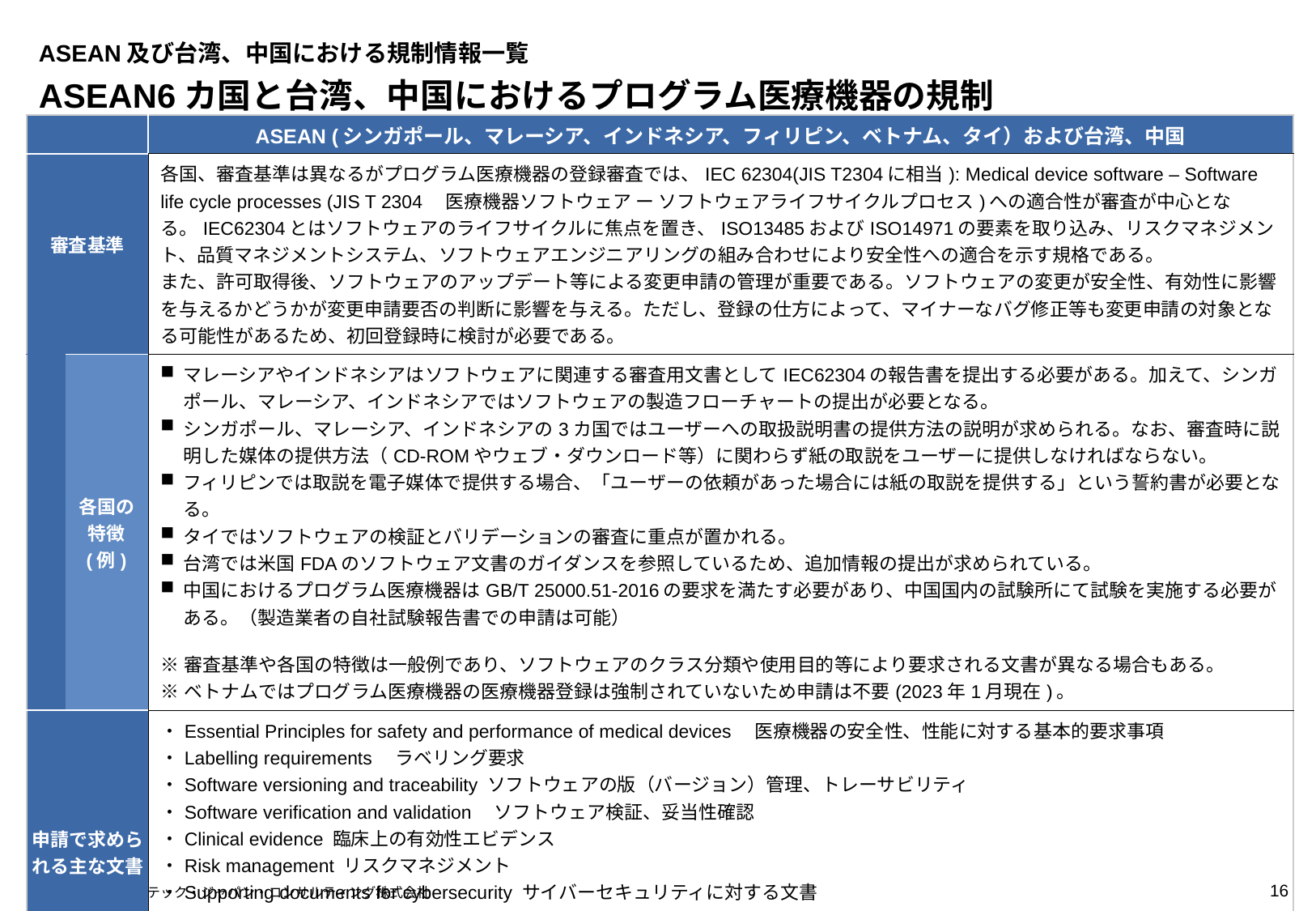

# ASEAN及び台湾、中国における規制情報一覧
ASEAN6カ国と台湾、中国におけるプログラム医療機器の規制
|  |  | ASEAN (シンガポール、マレーシア、インドネシア、フィリピン、ベトナム、タイ）および台湾、中国 |
| --- | --- | --- |
| 審査基準 |  | 各国、審査基準は異なるがプログラム医療機器の登録審査では、IEC 62304(JIS T2304に相当): Medical device software – Software life cycle processes (JIS T 2304　医療機器ソフトウェア ー ソフトウェアライフサイクルプロセス)への適合性が審査が中心となる。IEC62304とはソフトウェアのライフサイクルに焦点を置き、ISO13485およびISO14971の要素を取り込み、リスクマネジメント、品質マネジメントシステム、ソフトウェアエンジニアリングの組み合わせにより安全性への適合を示す規格である。 また、許可取得後、ソフトウェアのアップデート等による変更申請の管理が重要である。ソフトウェアの変更が安全性、有効性に影響を与えるかどうかが変更申請要否の判断に影響を与える。ただし、登録の仕方によって、マイナーなバグ修正等も変更申請の対象となる可能性があるため、初回登録時に検討が必要である。 |
|  | 各国の 特徴 (例) | マレーシアやインドネシアはソフトウェアに関連する審査用文書としてIEC62304の報告書を提出する必要がある。加えて、シンガポール、マレーシア、インドネシアではソフトウェアの製造フローチャートの提出が必要となる。 シンガポール、マレーシア、インドネシアの3カ国ではユーザーへの取扱説明書の提供方法の説明が求められる。なお、審査時に説明した媒体の提供方法（CD-ROMやウェブ・ダウンロード等）に関わらず紙の取説をユーザーに提供しなければならない。 フィリピンでは取説を電子媒体で提供する場合、「ユーザーの依頼があった場合には紙の取説を提供する」という誓約書が必要となる。 タイではソフトウェアの検証とバリデーションの審査に重点が置かれる。 台湾では米国FDAのソフトウェア文書のガイダンスを参照しているため、追加情報の提出が求められている。 中国におけるプログラム医療機器はGB/T 25000.51-2016の要求を満たす必要があり、中国国内の試験所にて試験を実施する必要がある。（製造業者の自社試験報告書での申請は可能） ※審査基準や各国の特徴は一般例であり、ソフトウェアのクラス分類や使用目的等により要求される文書が異なる場合もある。 ※ベトナムではプログラム医療機器の医療機器登録は強制されていないため申請は不要(2023年1月現在)。 |
| 申請で求められる主な文書 |  | ・Essential Principles for safety and performance of medical devices　医療機器の安全性、性能に対する基本的要求事項 ・Labelling requirements　ラベリング要求 ・Software versioning and traceability ソフトウェアの版（バージョン）管理、トレーサビリティ ・Software verification and validation　ソフトウェア検証、妥当性確認 ・Clinical evidence 臨床上の有効性エビデンス ・Risk management リスクマネジメント ・Supporting documents for cybersecurity サイバーセキュリティに対する文書 申請に必要となる書類はASEAN、台湾、中国ともに大きな差はない。中国以外は上記の文書は基本英語で問題ない（中国は申請に提出する文書は基本全て中文への翻訳が必要）。但し、ラベルは現地語対応が必要な国もある。 台湾では品質システムに対する許可（QSD許可）が別途必要となるが、他の国ではISO13485の認証書を申請文書として活用できる。 |
（出所）クアルテック・ジャパン・コンサルティング株式会社